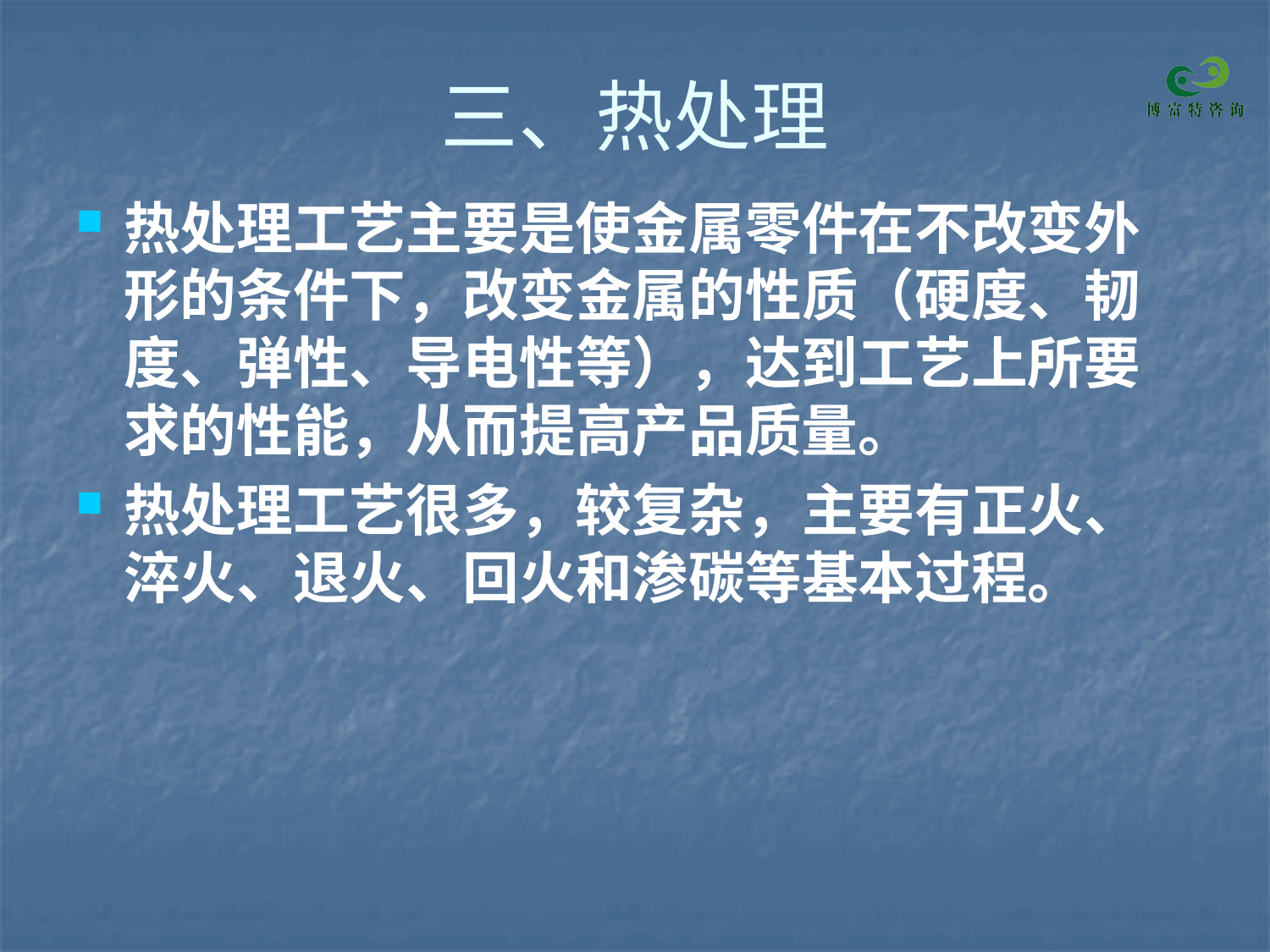

# 三、热处理
热处理工艺主要是使金属零件在不改变外形的条件下，改变金属的性质（硬度、韧度、弹性、导电性等），达到工艺上所要求的性能，从而提高产品质量。
热处理工艺很多，较复杂，主要有正火、淬火、退火、回火和渗碳等基本过程。